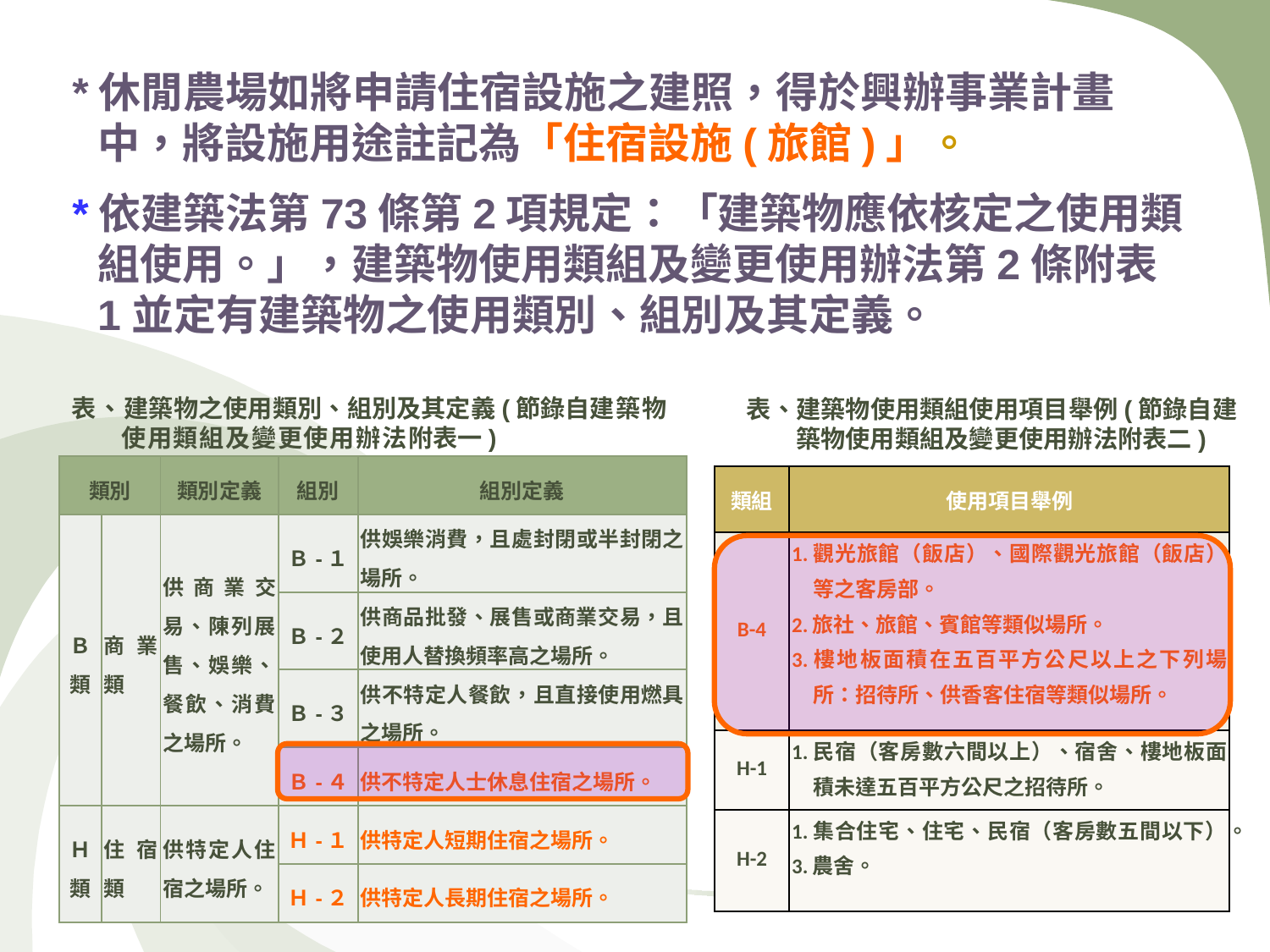

*休閒農場如將申請住宿設施之建照，得於興辦事業計畫中，將設施用途註記為「住宿設施(旅館)」。
*依建築法第73條第2項規定：「建築物應依核定之使用類組使用。」，建築物使用類組及變更使用辦法第2條附表1並定有建築物之使用類別、組別及其定義。

表、建築物之使用類別、組別及其定義(節錄自建築物使用類組及變更使用辦法附表一)

表、建築物使用類組使用項目舉例(節錄自建築物使用類組及變更使用辦法附表二)
| 類別 |  | 類別定義 | 組別 | 組別定義 |
| --- | --- | --- | --- | --- |
| Ｂ類 | 商業類 | 供商業交易、陳列展售、娛樂、餐飲、消費之場所。 | Ｂ-１ | 供娛樂消費，且處封閉或半封閉之場所。 |
|  |  |  | Ｂ-２ | 供商品批發、展售或商業交易，且使用人替換頻率高之場所。 |
|  |  |  | Ｂ-３ | 供不特定人餐飲，且直接使用燃具之場所。 |
|  |  |  | Ｂ-４ | 供不特定人士休息住宿之場所。 |
| Ｈ類 | 住宿類 | 供特定人住宿之場所。 | Ｈ-１ | 供特定人短期住宿之場所。 |
|  |  |  | Ｈ-２ | 供特定人長期住宿之場所。 |
| 類組 | 使用項目舉例 |
| --- | --- |
| B-4 | 1.觀光旅館（飯店）、國際觀光旅館（飯店）等之客房部。 2.旅社、旅館、賓館等類似場所。 3.樓地板面積在五百平方公尺以上之下列場所：招待所、供香客住宿等類似場所。 |
| H-1 | 1.民宿（客房數六間以上）、宿舍、樓地板面積未達五百平方公尺之招待所。 |
| H-2 | 1.集合住宅、住宅、民宿（客房數五間以下）。 3.農舍。 |

2018/10/31
2018/10/31